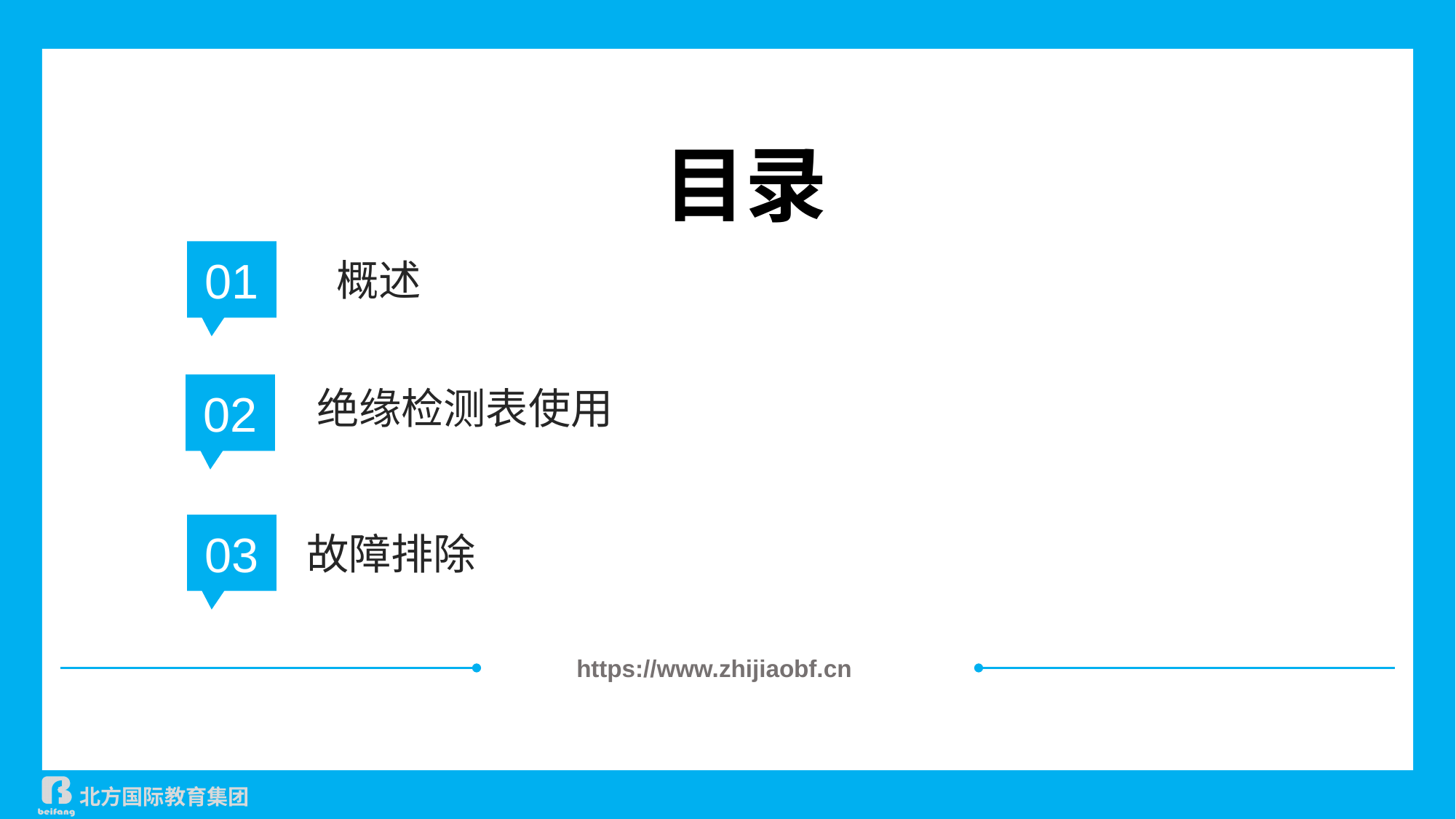

目录
01
   概述
02
绝缘检测表使用
03
故障排除
https://www.zhijiaobf.cn